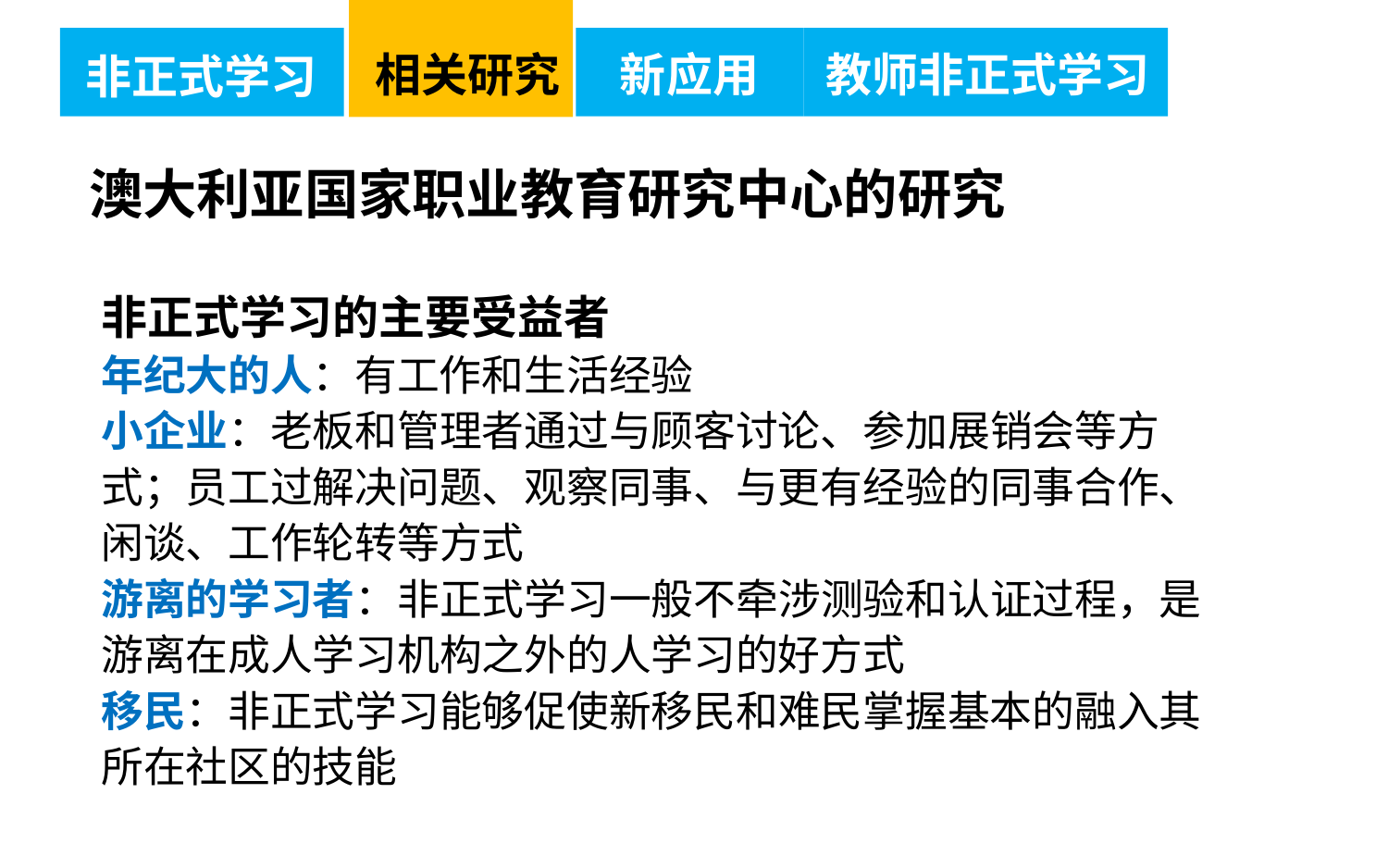

澳大利亚国家职业教育研究中心的研究
非正式学习的主要受益者
年纪大的人：有工作和生活经验
小企业：老板和管理者通过与顾客讨论、参加展销会等方式；员工过解决问题、观察同事、与更有经验的同事合作、闲谈、工作轮转等方式
游离的学习者：非正式学习一般不牵涉测验和认证过程，是游离在成人学习机构之外的人学习的好方式
移民：非正式学习能够促使新移民和难民掌握基本的融入其所在社区的技能